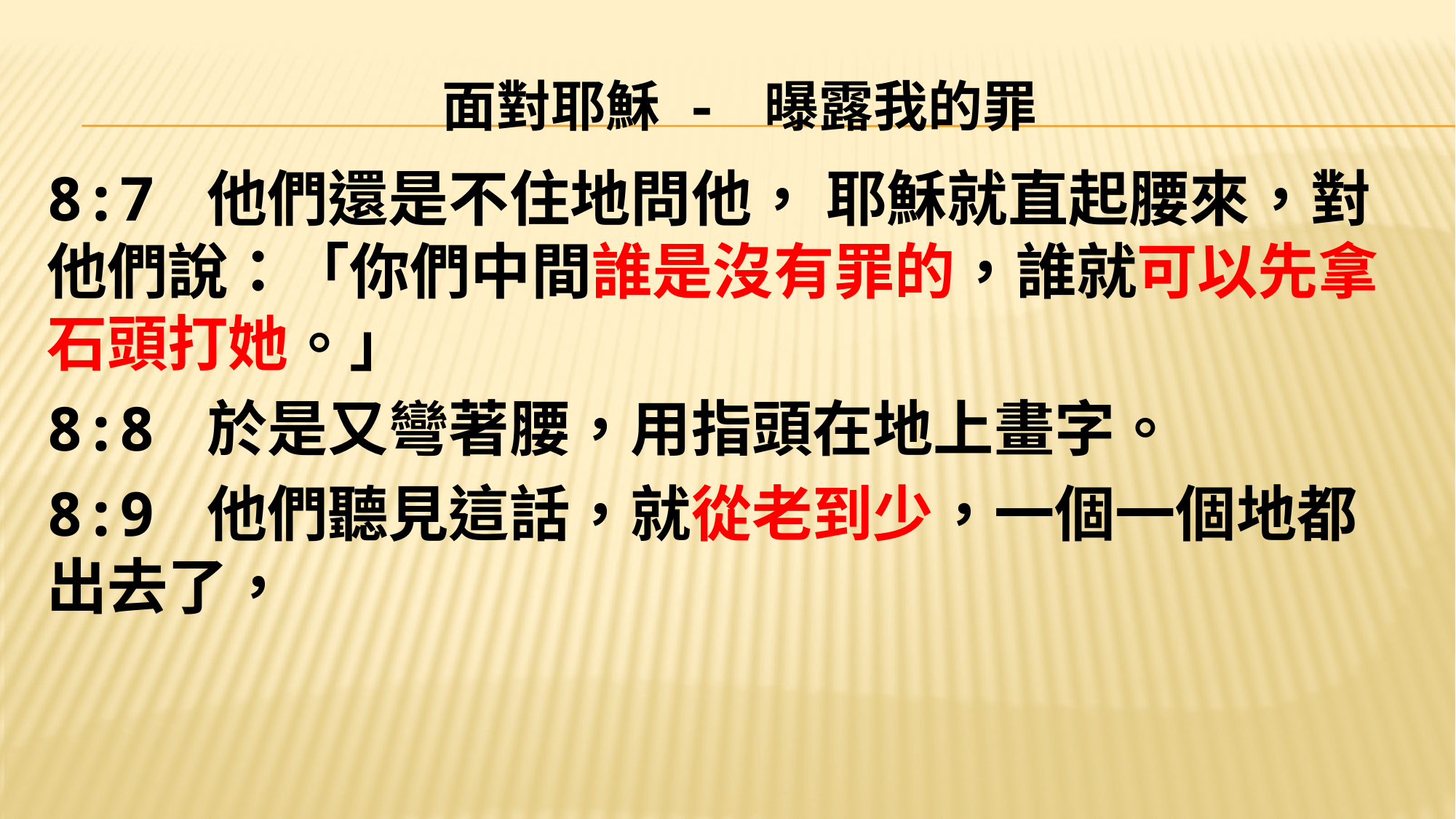

# 面對耶穌 - 曝露我的罪
8:7 他們還是不住地問他， 耶穌就直起腰來，對他們說：「你們中間誰是沒有罪的，誰就可以先拿石頭打她。」
8:8 於是又彎著腰，用指頭在地上畫字。
8:9 他們聽見這話，就從老到少，一個一個地都出去了，